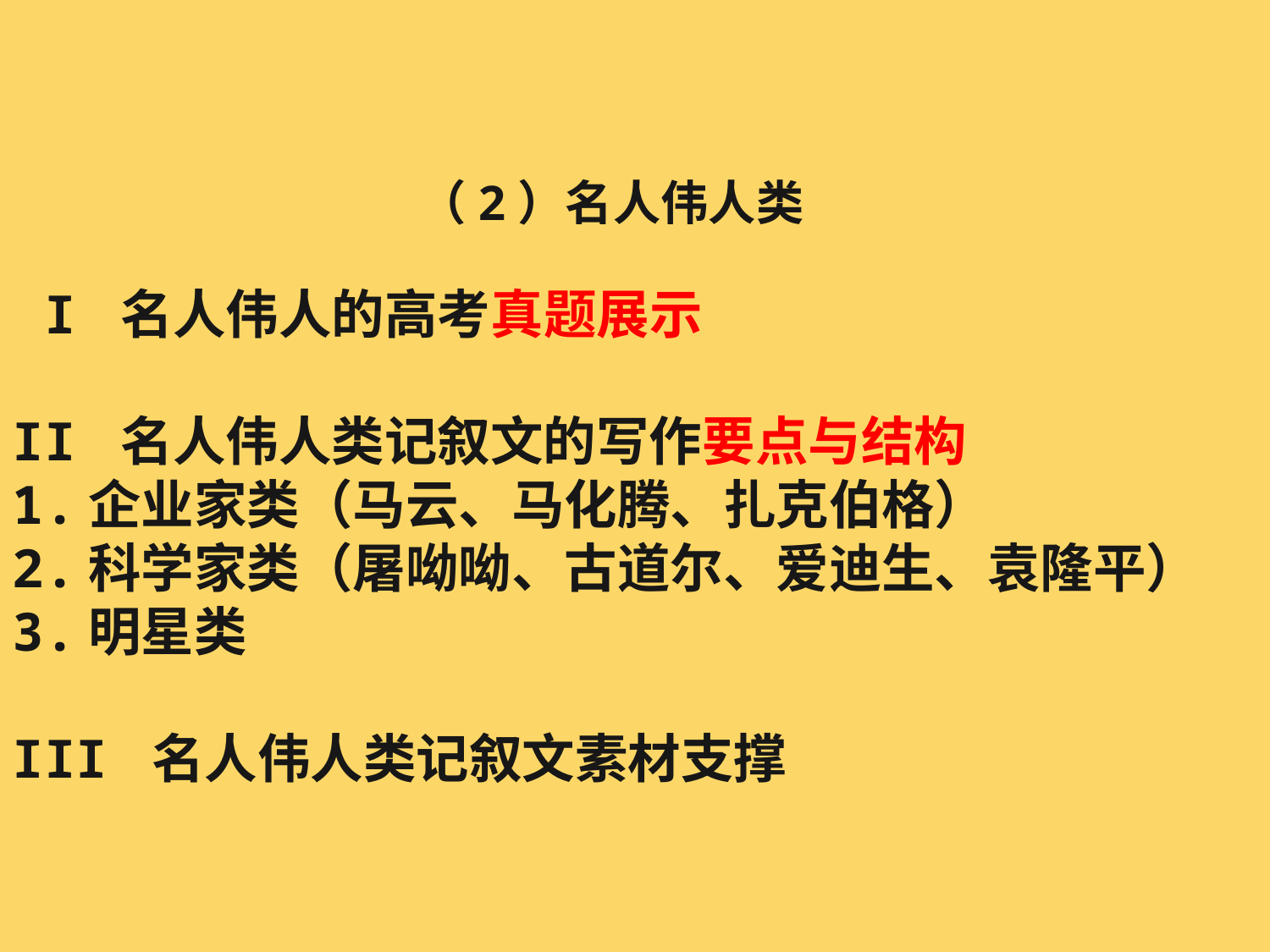

（2）名人伟人类

 I 名人伟人的高考真题展示

II 名人伟人类记叙文的写作要点与结构
1.企业家类（马云、马化腾、扎克伯格）
2.科学家类（屠呦呦、古道尔、爱迪生、袁隆平）
3.明星类

III 名人伟人类记叙文素材支撑